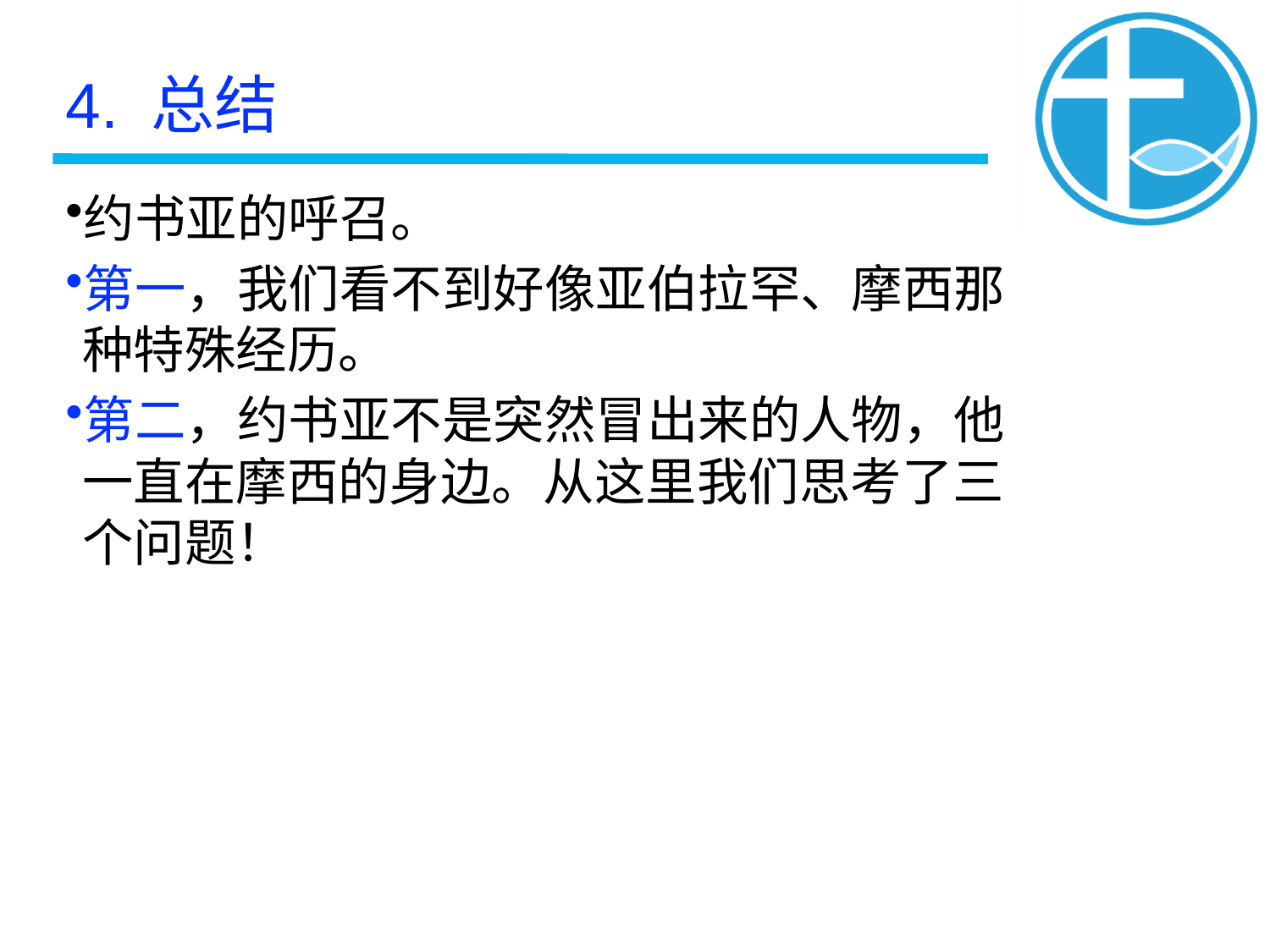

4. 总结
约书亚的呼召。
第一，我们看不到好像亚伯拉罕、摩西那种特殊经历。
第二，约书亚不是突然冒出来的人物，他一直在摩西的身边。从这里我们思考了三个问题！